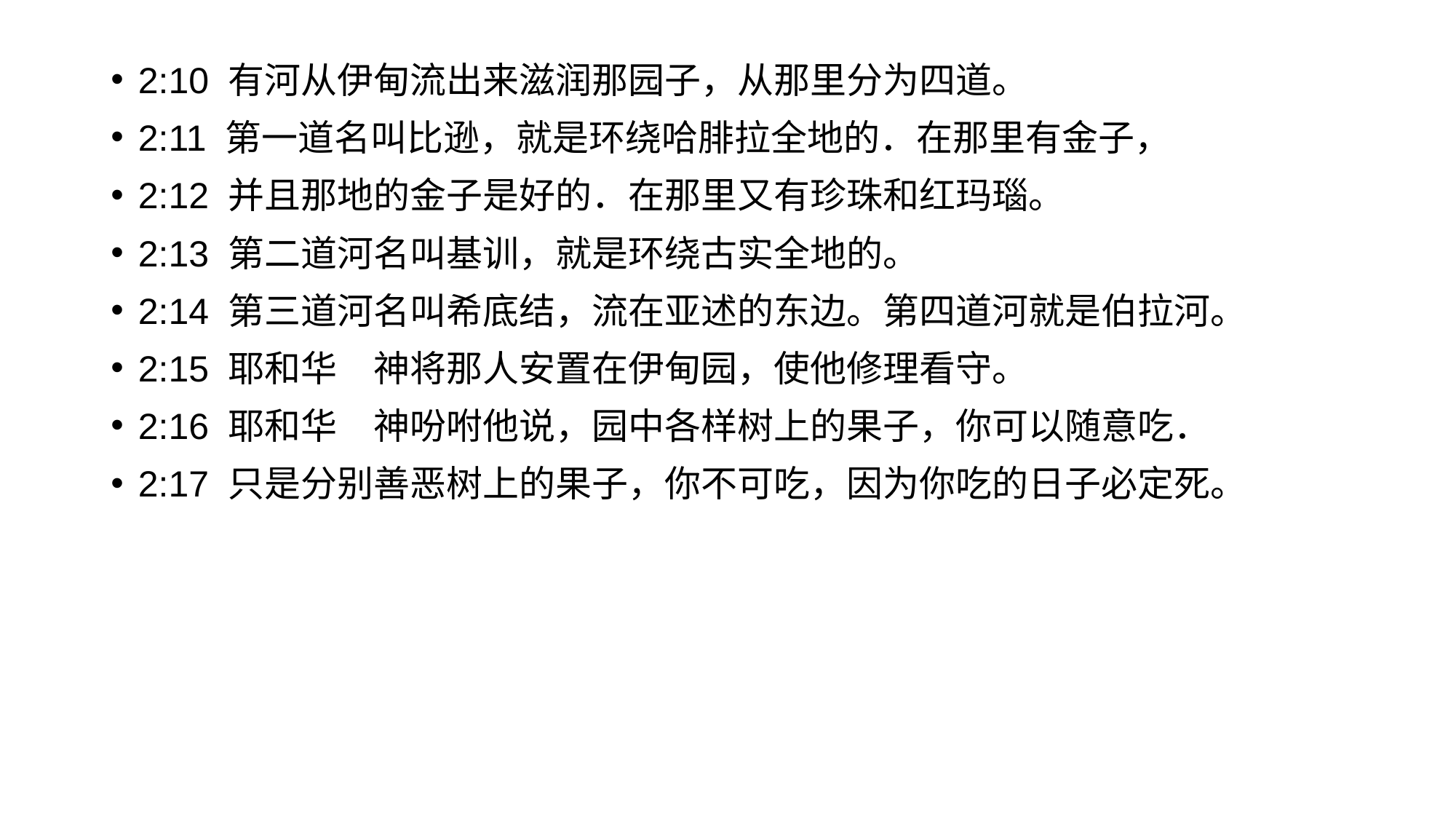

2:10 有河从伊甸流出来滋润那园子，从那里分为四道。
2:11 第一道名叫比逊，就是环绕哈腓拉全地的．在那里有金子，
2:12 并且那地的金子是好的．在那里又有珍珠和红玛瑙。
2:13 第二道河名叫基训，就是环绕古实全地的。
2:14 第三道河名叫希底结，流在亚述的东边。第四道河就是伯拉河。
2:15 耶和华　神将那人安置在伊甸园，使他修理看守。
2:16 耶和华　神吩咐他说，园中各样树上的果子，你可以随意吃．
2:17 只是分别善恶树上的果子，你不可吃，因为你吃的日子必定死。